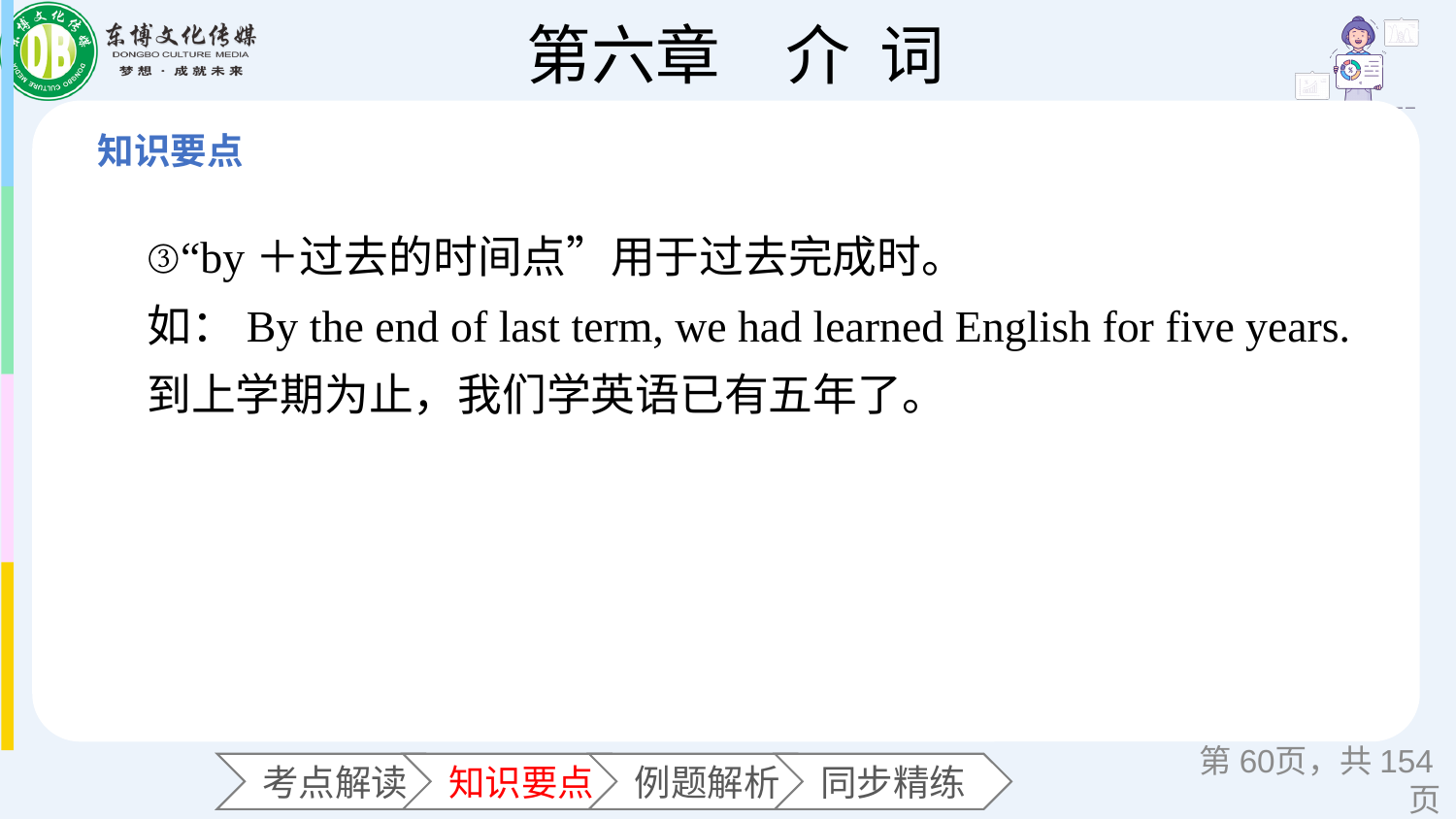

③“by＋过去的时间点”用于过去完成时。
如：By the end of last term, we had learned English for five years.
到上学期为止，我们学英语已有五年了。
第60页，共154页